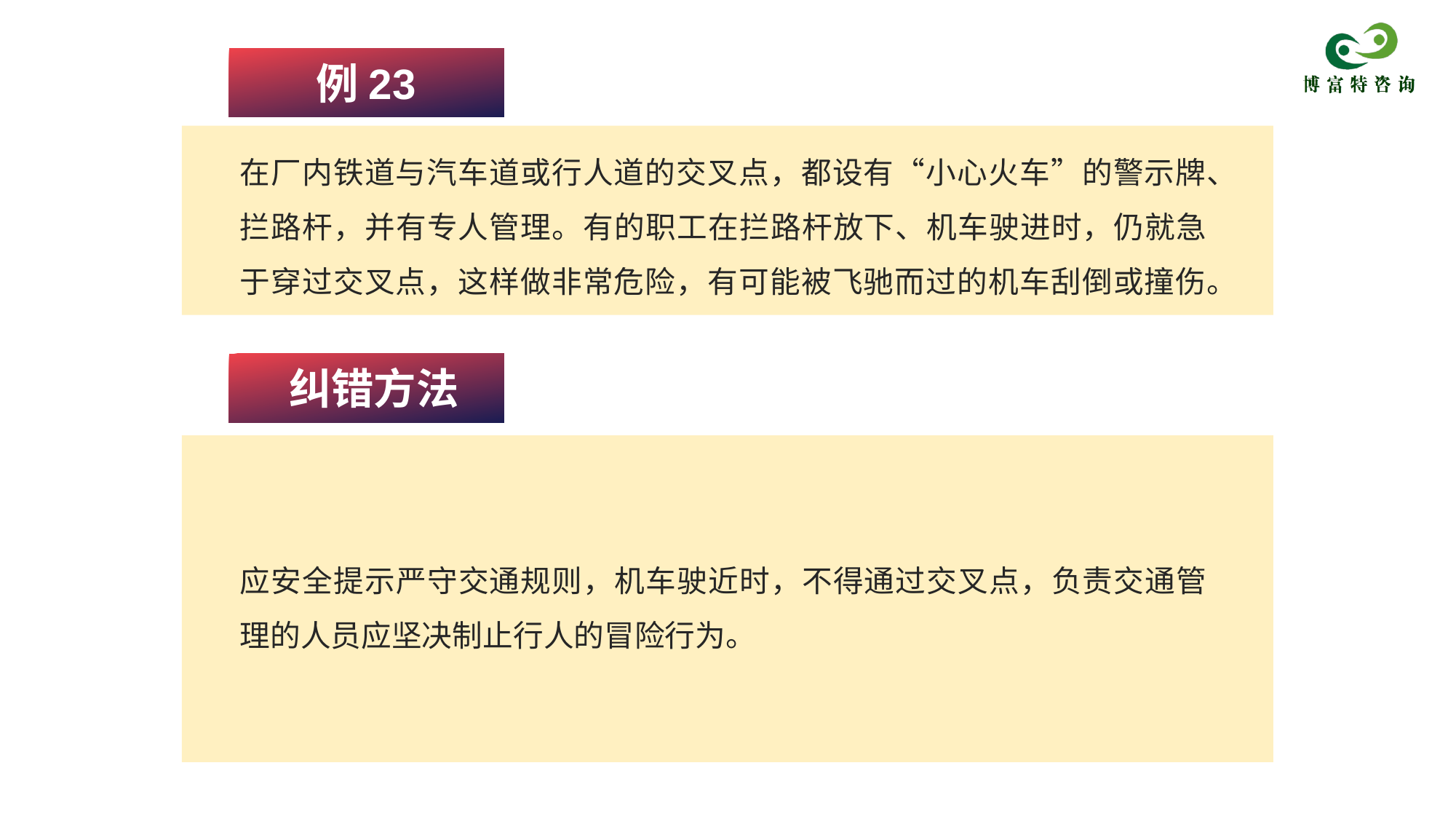

例23

在厂内铁道与汽车道或行人道的交叉点，都设有“小心火车”的警示牌、拦路杆，并有专人管理。有的职工在拦路杆放下、机车驶进时，仍就急于穿过交叉点，这样做非常危险，有可能被飞驰而过的机车刮倒或撞伤。

纠错方法

应安全提示严守交通规则，机车驶近时，不得通过交叉点，负责交通管理的人员应坚决制止行人的冒险行为。